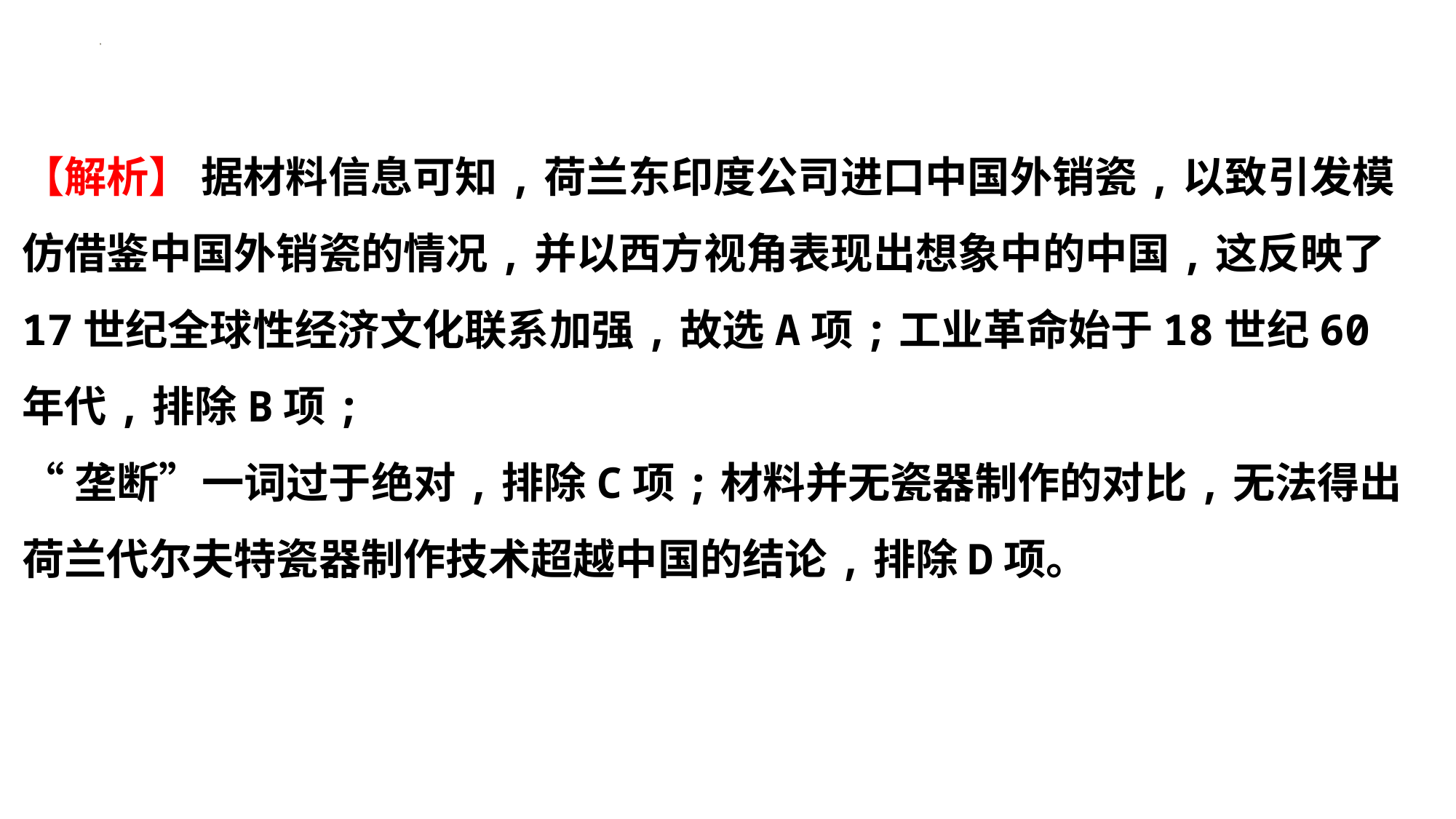

【解析】 据材料信息可知,荷兰东印度公司进口中国外销瓷,以致引发模仿借鉴中国外销瓷的情况,并以西方视角表现出想象中的中国,这反映了17世纪全球性经济文化联系加强,故选A项;工业革命始于18世纪60年代,排除B项;
“垄断”一词过于绝对,排除C项;材料并无瓷器制作的对比,无法得出荷兰代尔夫特瓷器制作技术超越中国的结论,排除D项。